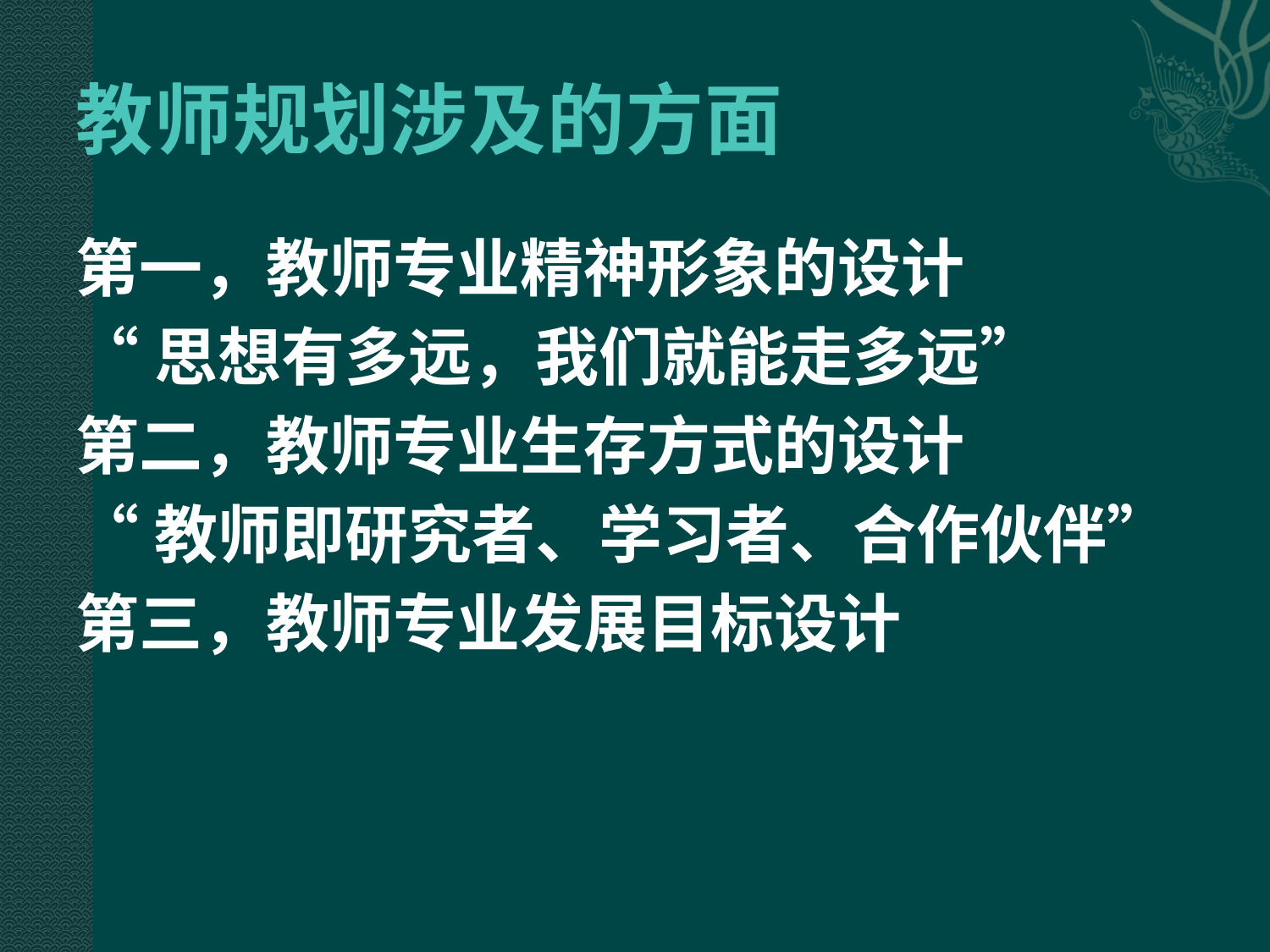

# 教师规划涉及的方面
第一，教师专业精神形象的设计
“思想有多远，我们就能走多远”
第二，教师专业生存方式的设计
“教师即研究者、学习者、合作伙伴”
第三，教师专业发展目标设计